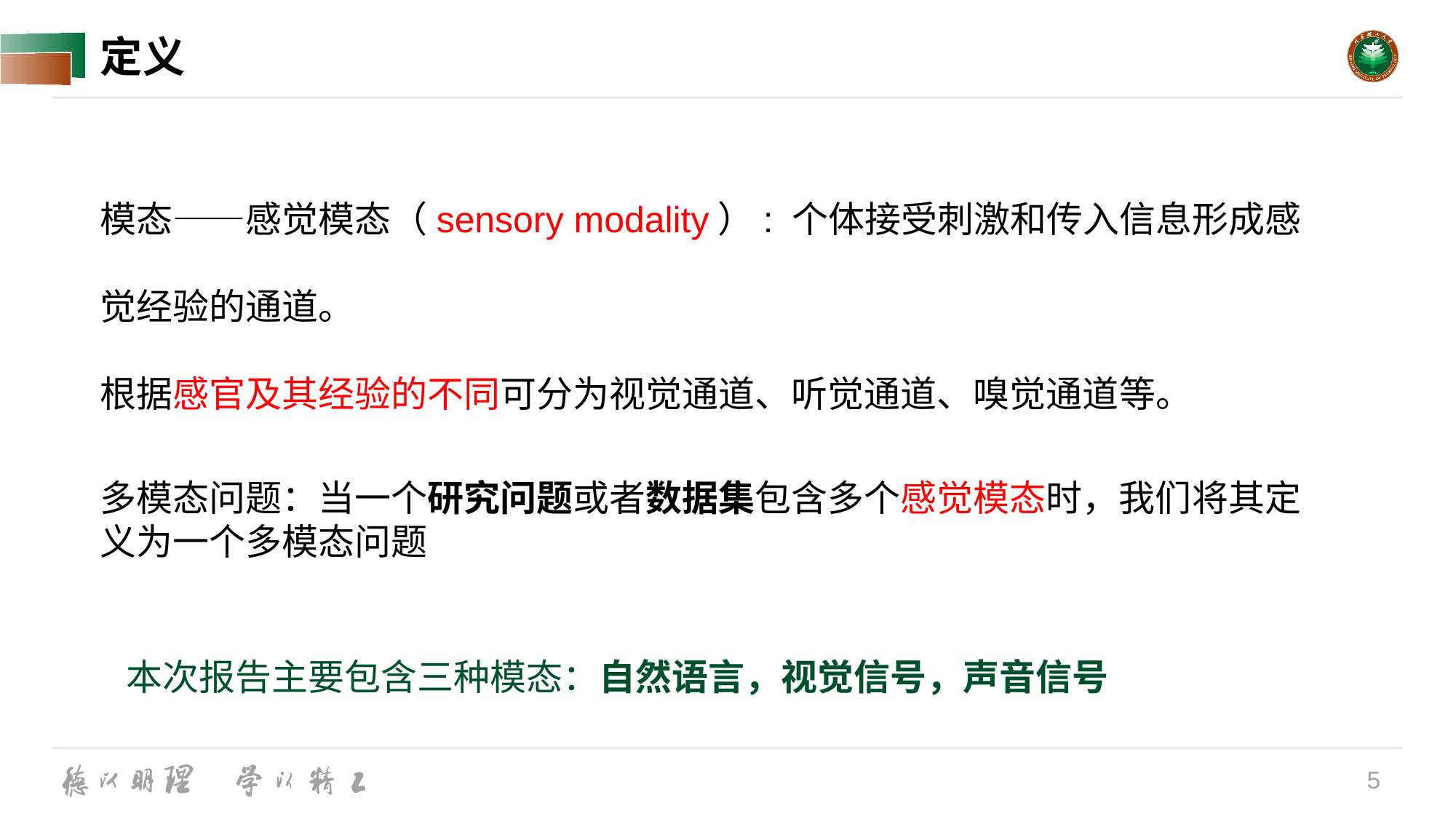

# 定义
模态——感觉模态（sensory modality）: 个体接受刺激和传入信息形成感觉经验的通道。
根据感官及其经验的不同可分为视觉通道、听觉通道、嗅觉通道等。
多模态问题：当一个研究问题或者数据集包含多个感觉模态时，我们将其定义为一个多模态问题
本次报告主要包含三种模态：自然语言，视觉信号，声音信号